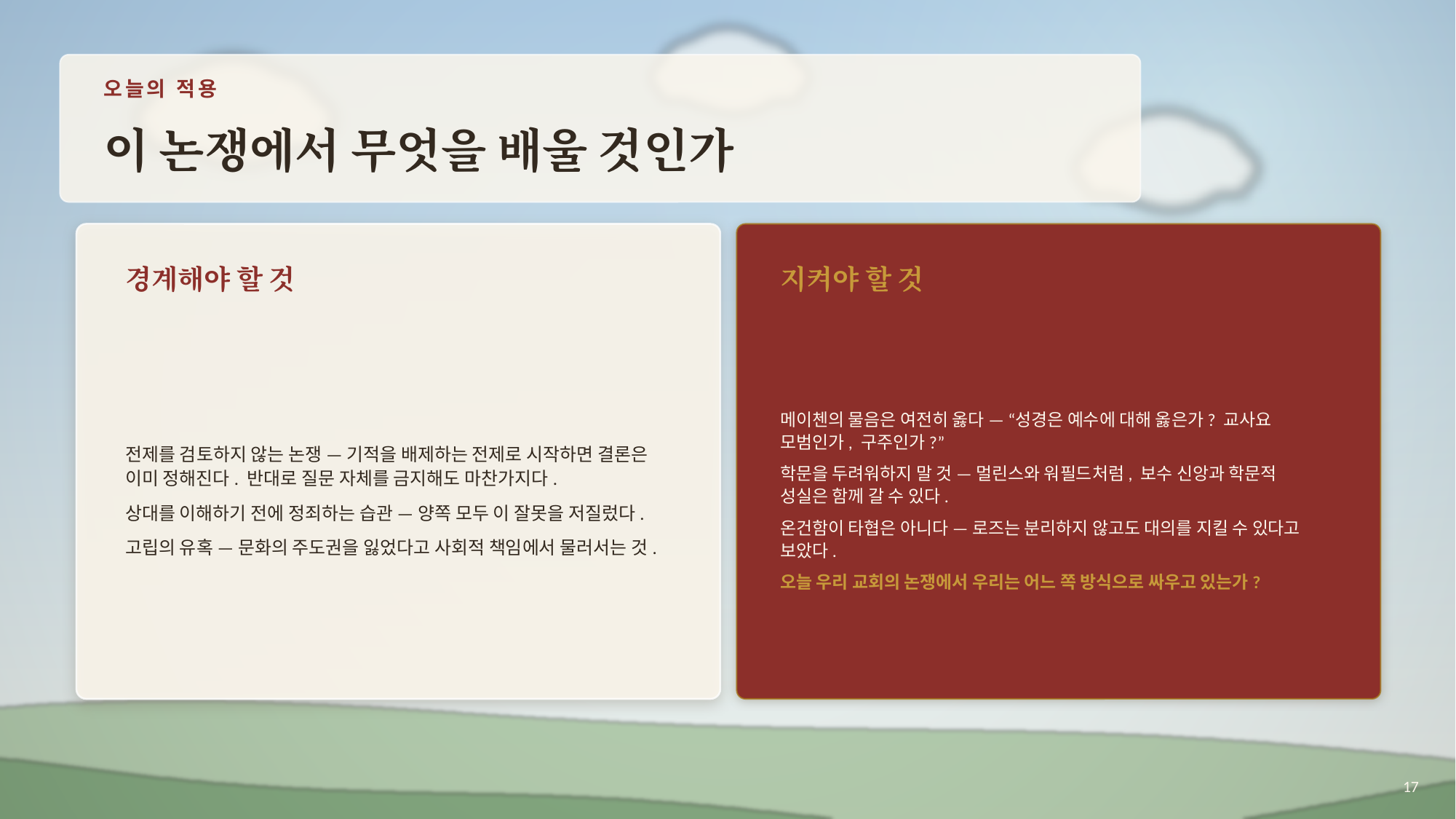

오늘의 적용
이 논쟁에서 무엇을 배울 것인가

경계해야 할 것
지켜야 할 것
전제를 검토하지 않는 논쟁 — 기적을 배제하는 전제로 시작하면 결론은 이미 정해진다. 반대로 질문 자체를 금지해도 마찬가지다.
상대를 이해하기 전에 정죄하는 습관 — 양쪽 모두 이 잘못을 저질렀다.
고립의 유혹 — 문화의 주도권을 잃었다고 사회적 책임에서 물러서는 것.
메이첸의 물음은 여전히 옳다 — “성경은 예수에 대해 옳은가? 교사요 모범인가, 구주인가?”
학문을 두려워하지 말 것 — 멀린스와 워필드처럼, 보수 신앙과 학문적 성실은 함께 갈 수 있다.
온건함이 타협은 아니다 — 로즈는 분리하지 않고도 대의를 지킬 수 있다고 보았다.
오늘 우리 교회의 논쟁에서 우리는 어느 쪽 방식으로 싸우고 있는가?
17